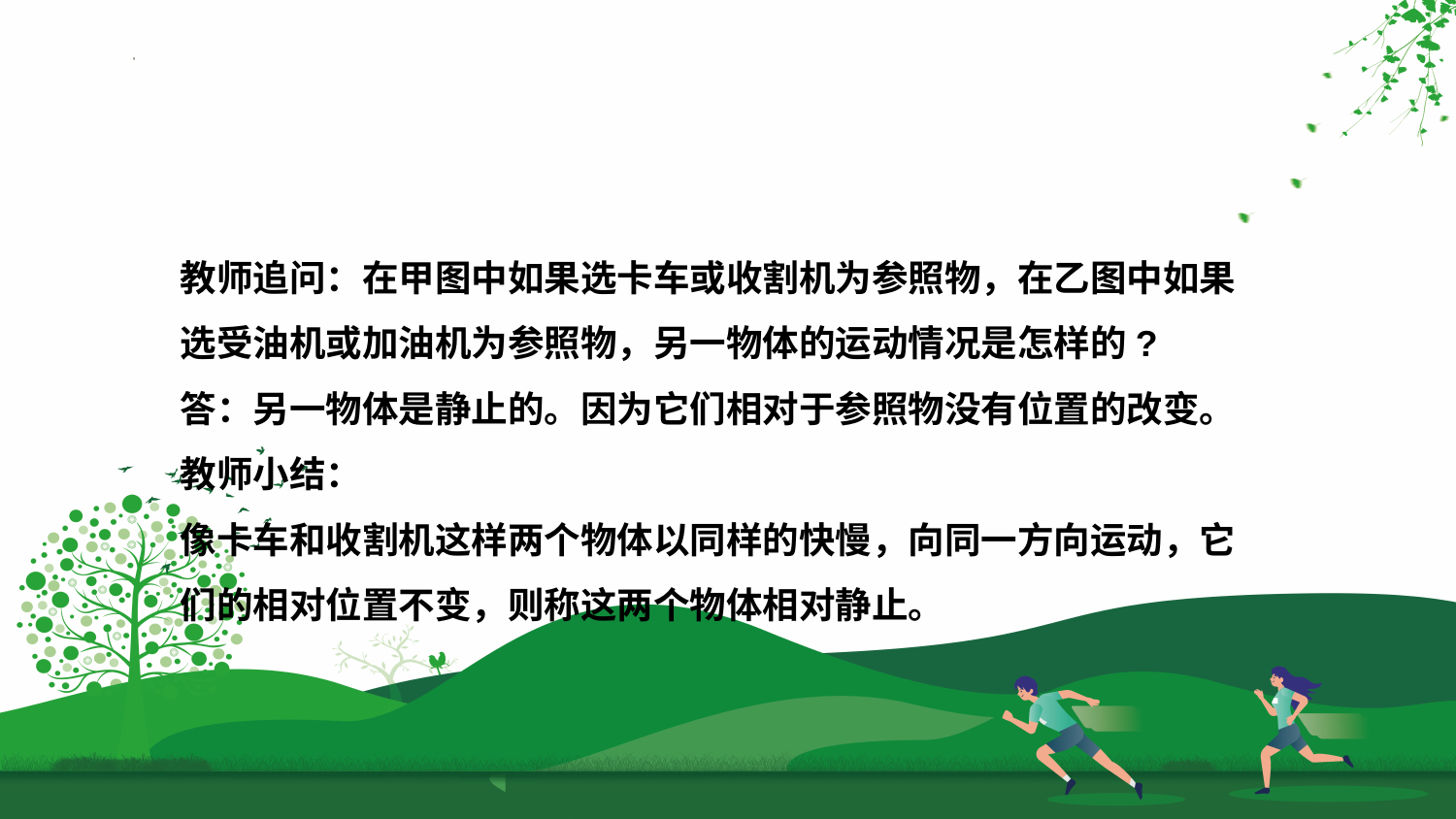

教师追问：在甲图中如果选卡车或收割机为参照物，在乙图中如果选受油机或加油机为参照物，另一物体的运动情况是怎样的?
答：另一物体是静止的。因为它们相对于参照物没有位置的改变。
教师小结：
像卡车和收割机这样两个物体以同样的快慢，向同一方向运动，它们的相对位置不变，则称这两个物体相对静止。